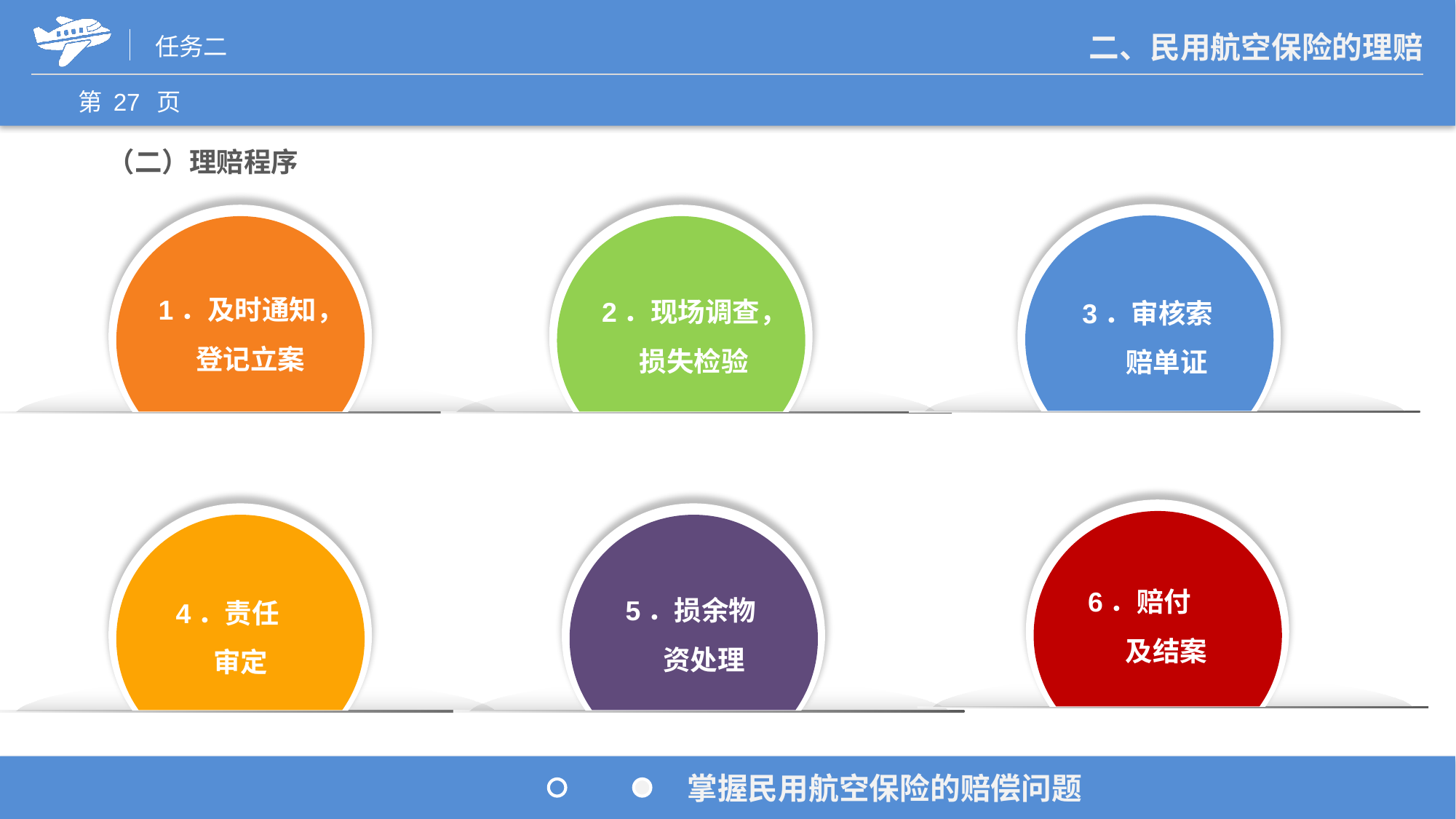

（二）理赔程序

1．及时通知，
     登记立案
2．现场调查，
     损失检验
3．审核索
      赔单证

6．赔付
     及结案
5．损余物
     资处理
4．责任
     审定